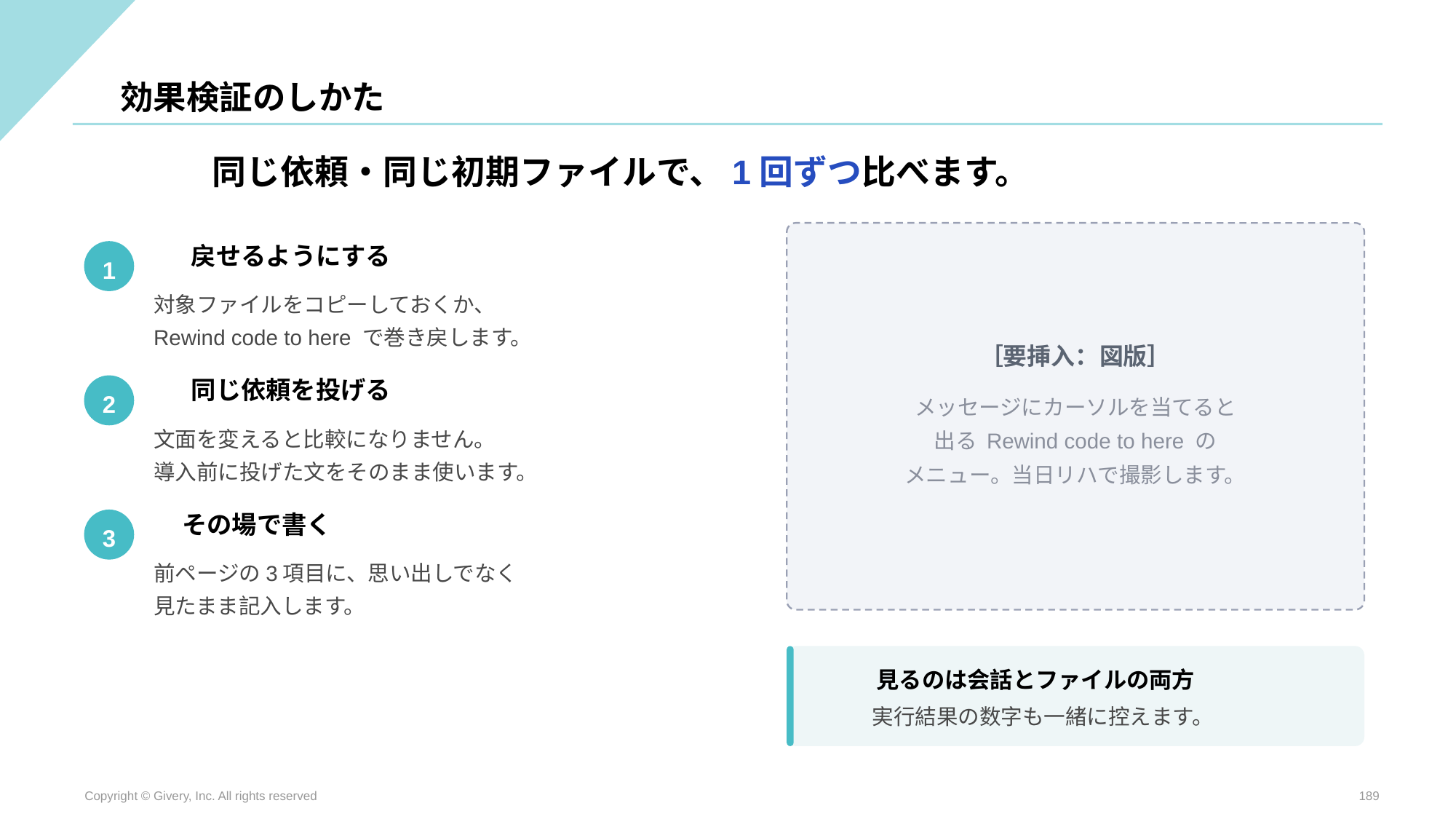

効果検証のしかた

同じ依頼・同じ初期ファイルで、1回ずつ比べます。

戻せるようにする

1
対象ファイルをコピーしておくか、
Rewind code to here で巻き戻します。
［要挿入：図版］
同じ依頼を投げる

2
メッセージにカーソルを当てると
文面を変えると比較になりません。
導入前に投げた文をそのまま使います。
出る Rewind code to here の
メニュー。当日リハで撮影します。
その場で書く

3
前ページの3項目に、思い出しでなく
見たまま記入します。

見るのは会話とファイルの両方
実行結果の数字も一緒に控えます。
Copyright © Givery, Inc. All rights reserved
189